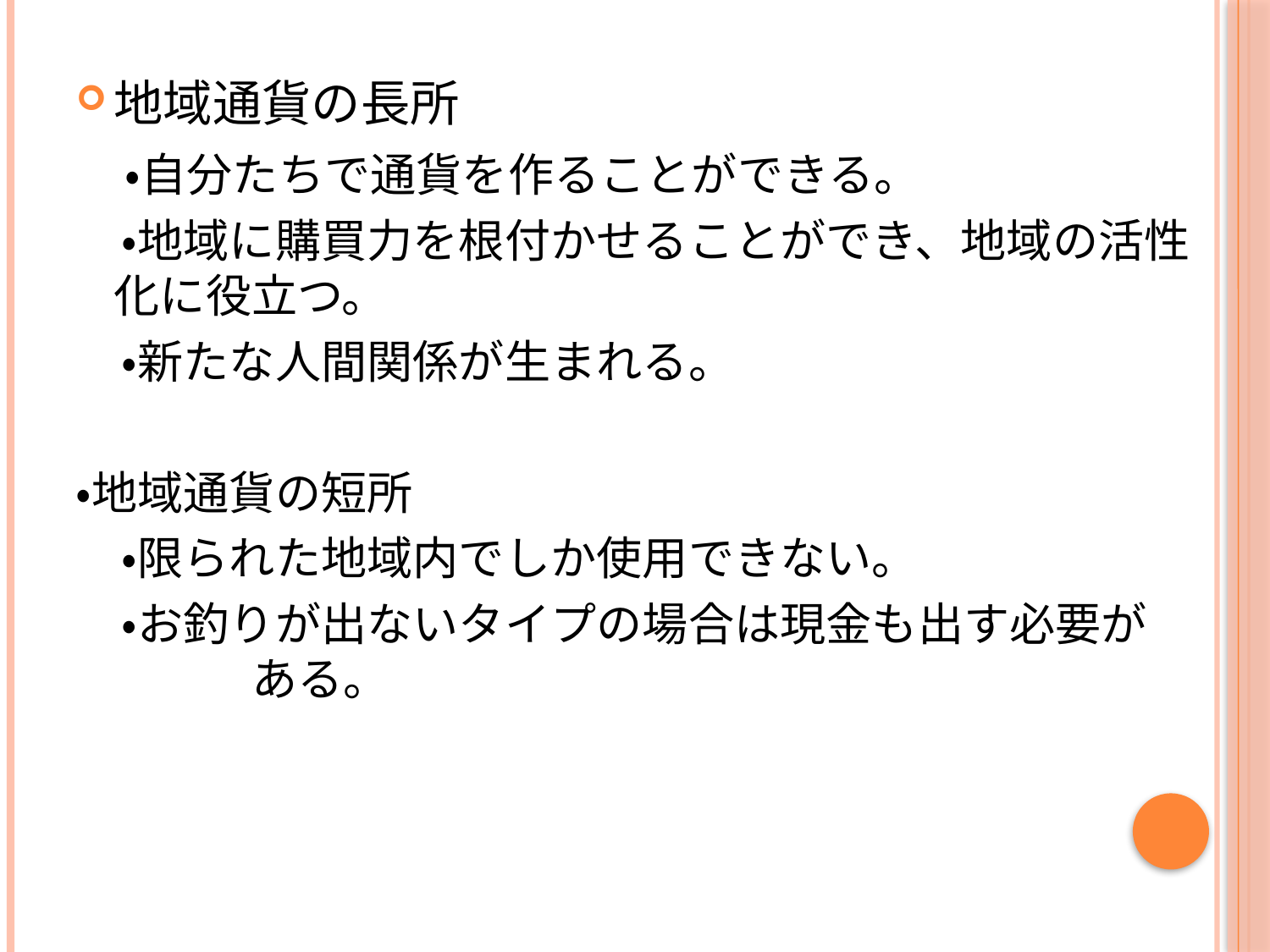

地域通貨の長所
　・自分たちで通貨を作ることができる。
　・地域に購買力を根付かせることができ、地域の活性化に役立つ。
　・新たな人間関係が生まれる。

・地域通貨の短所
　・限られた地域内でしか使用できない。
　・お釣りが出ないタイプの場合は現金も出す必要が     　　　ある。